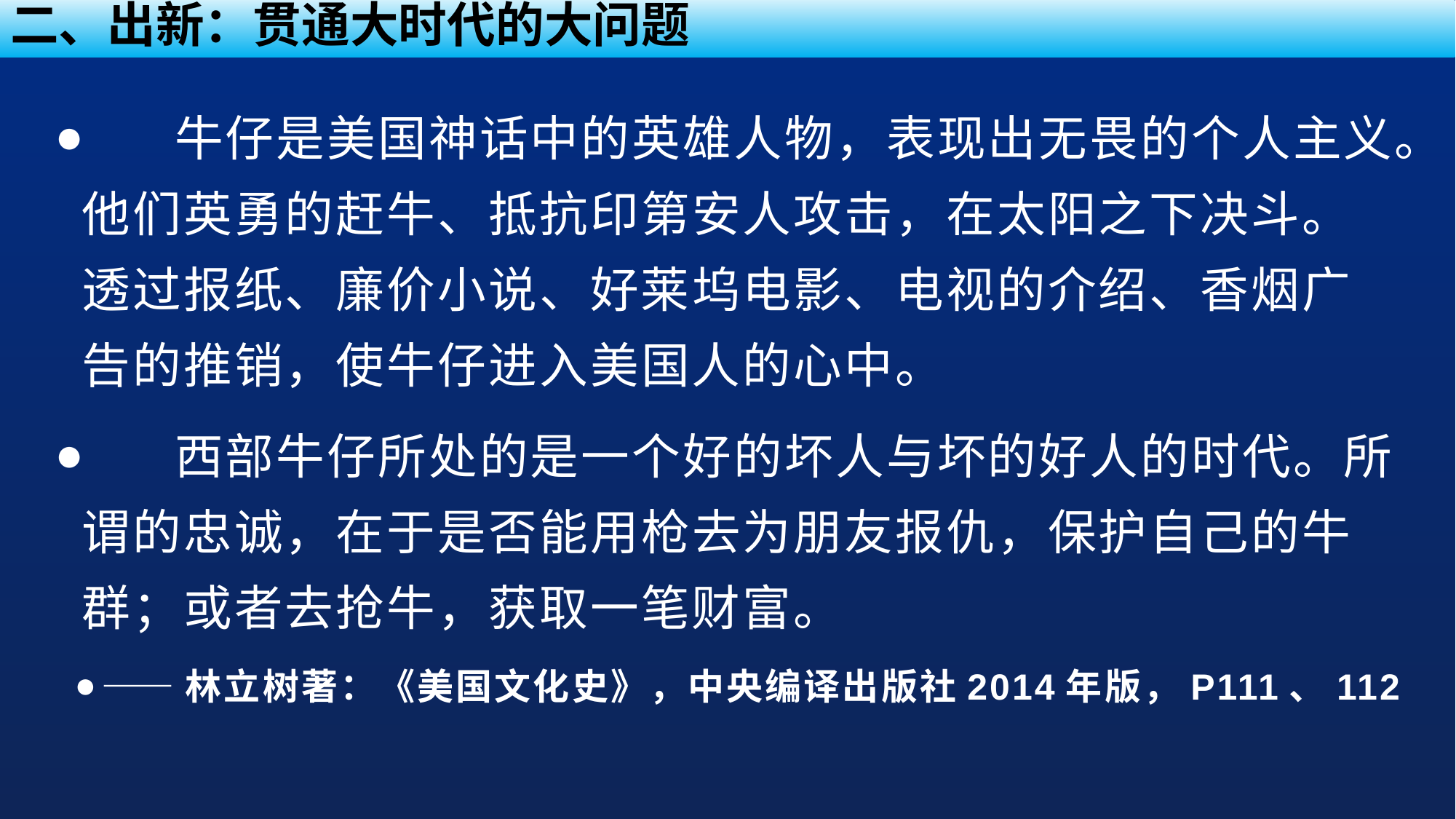

二、出新：贯通大时代的大问题
      牛仔是美国神话中的英雄人物，表现出无畏的个人主义。他们英勇的赶牛、抵抗印第安人攻击，在太阳之下决斗。透过报纸、廉价小说、好莱坞电影、电视的介绍、香烟广告的推销，使牛仔进入美国人的心中。
      西部牛仔所处的是一个好的坏人与坏的好人的时代。所谓的忠诚，在于是否能用枪去为朋友报仇，保护自己的牛群；或者去抢牛，获取一笔财富。
——林立树著：《美国文化史》，中央编译出版社2014年版，P111、112